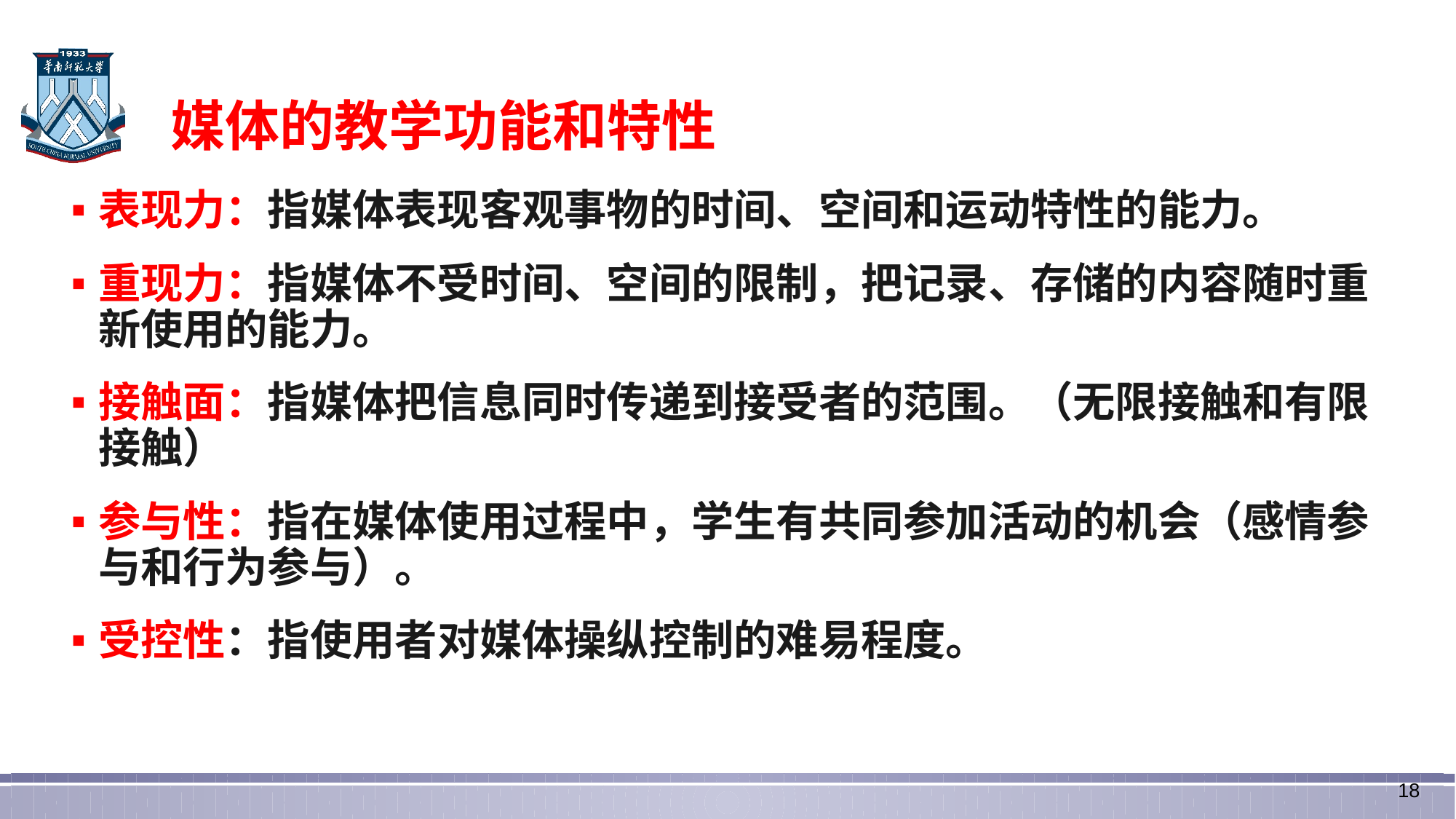

# 媒体的教学功能和特性
表现力：指媒体表现客观事物的时间、空间和运动特性的能力。
重现力：指媒体不受时间、空间的限制，把记录、存储的内容随时重新使用的能力。
接触面：指媒体把信息同时传递到接受者的范围。（无限接触和有限接触）
参与性：指在媒体使用过程中，学生有共同参加活动的机会（感情参与和行为参与）。
受控性：指使用者对媒体操纵控制的难易程度。

18